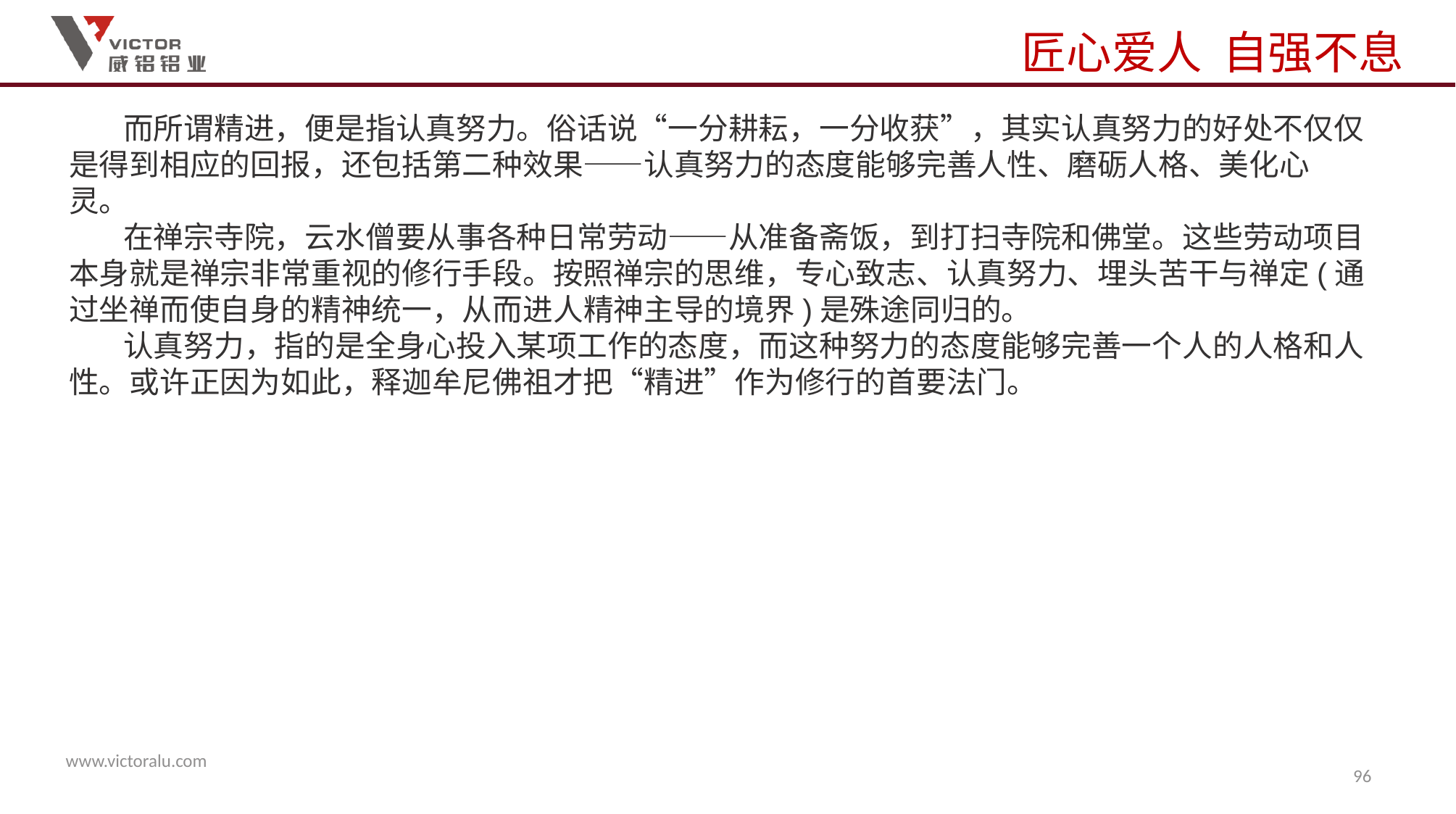

而所谓精进，便是指认真努力。俗话说“一分耕耘，一分收获”，其实认真努力的好处不仅仅是得到相应的回报，还包括第二种效果——认真努力的态度能够完善人性、磨砺人格、美化心灵。
在禅宗寺院，云水僧要从事各种日常劳动——从准备斋饭，到打扫寺院和佛堂。这些劳动项目本身就是禅宗非常重视的修行手段。按照禅宗的思维，专心致志、认真努力、埋头苦干与禅定(通过坐禅而使自身的精神统一，从而进人精神主导的境界)是殊途同归的。
认真努力，指的是全身心投入某项工作的态度，而这种努力的态度能够完善一个人的人格和人性。或许正因为如此，释迦牟尼佛祖才把“精进”作为修行的首要法门。

96